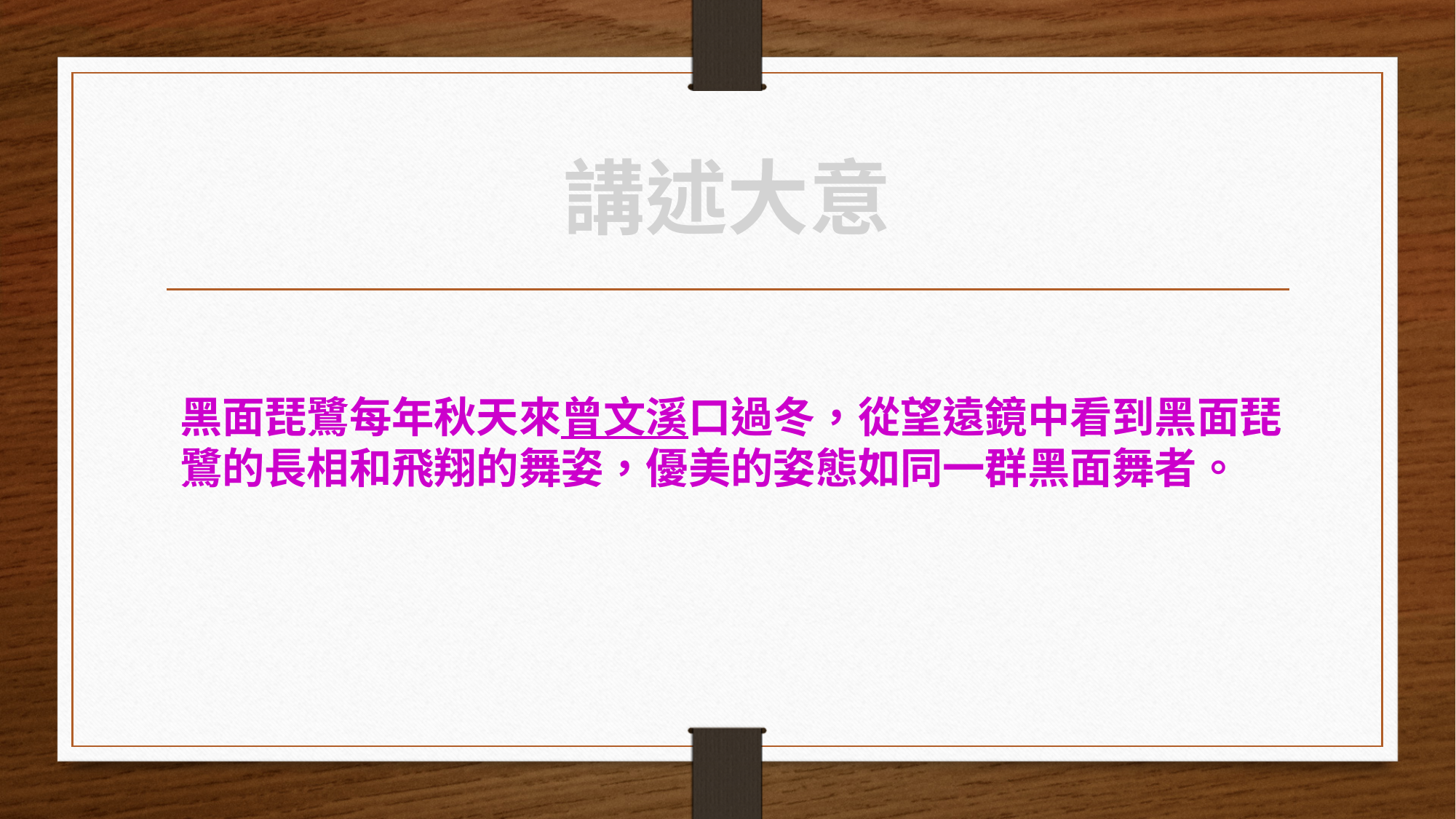

講述大意
黑面琵鷺每年秋天來曾文溪口過冬，從望遠鏡中看到黑面琵鷺的長相和飛翔的舞姿，優美的姿態如同一群黑面舞者。